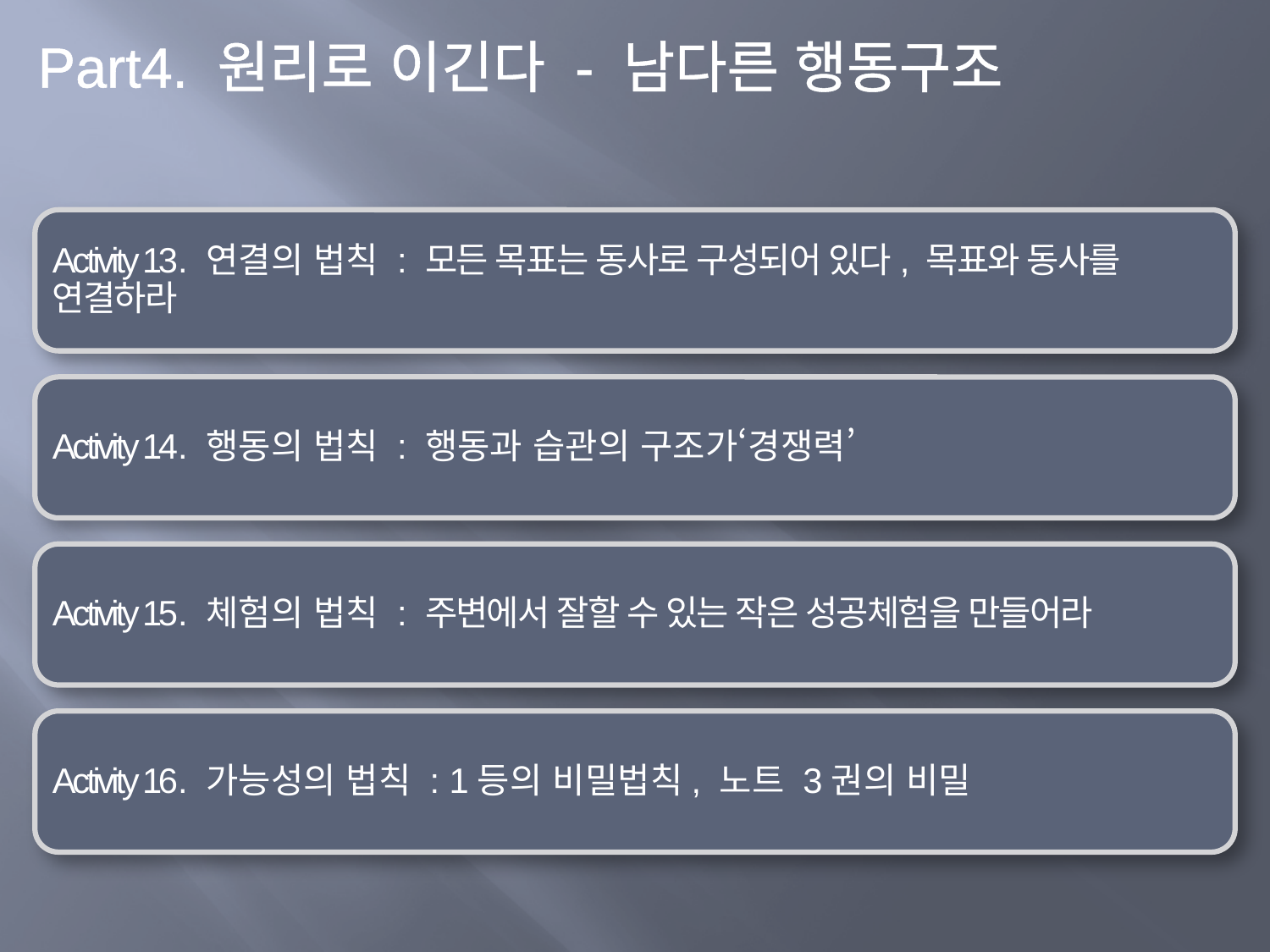

Part4. 원리로 이긴다 - 남다른 행동구조
Activity 13. 연결의 법칙 : 모든 목표는 동사로 구성되어 있다, 목표와 동사를 연결하라
Activity 14. 행동의 법칙 : 행동과 습관의 구조가‘경쟁력’
Activity 15. 체험의 법칙 : 주변에서 잘할 수 있는 작은 성공체험을 만들어라
Activity 16. 가능성의 법칙 : 1등의 비밀법칙, 노트 3권의 비밀